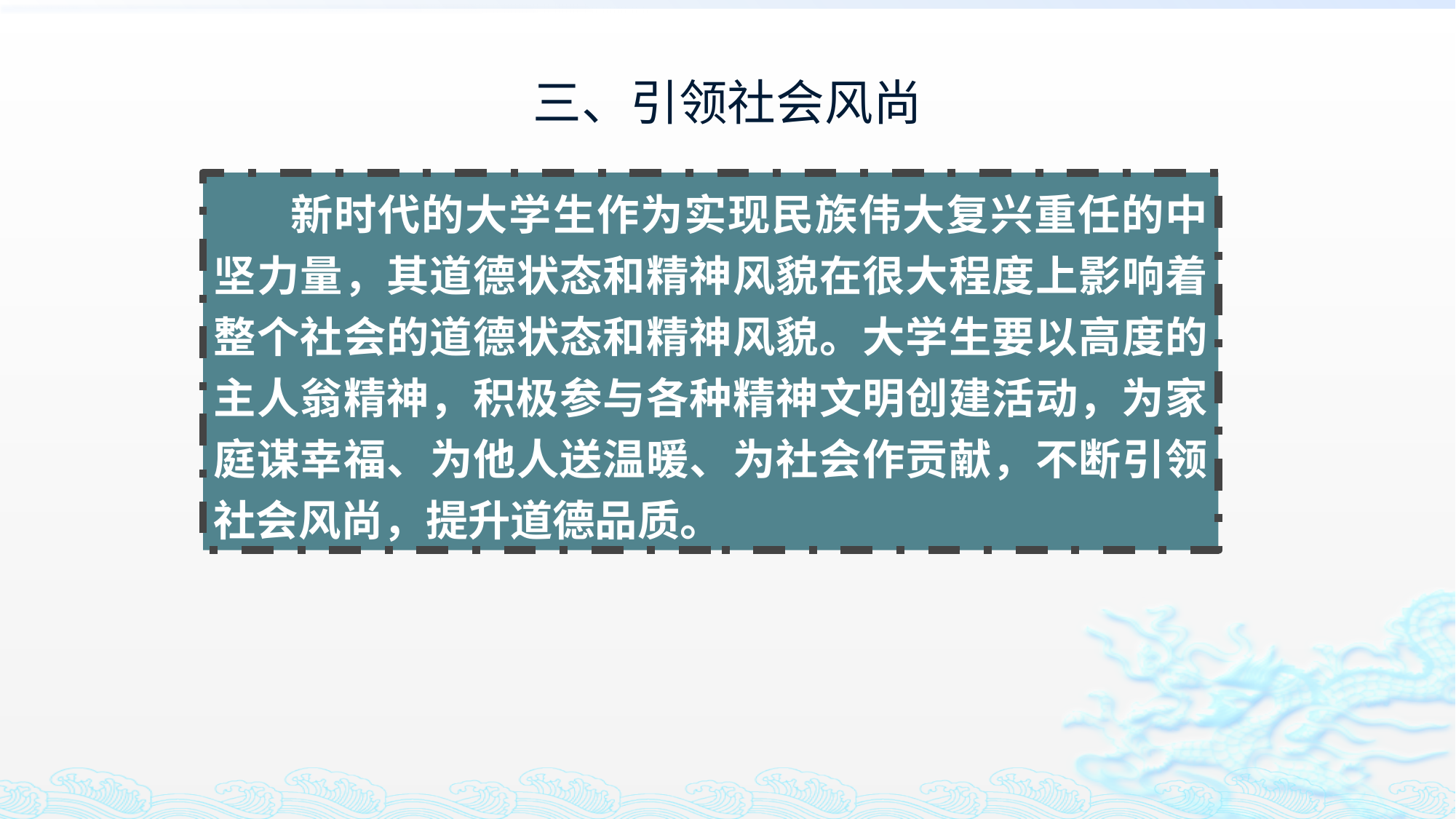

# 三、引领社会风尚
       新时代的大学生作为实现民族伟大复兴重任的中坚力量，其道德状态和精神风貌在很大程度上影响着整个社会的道德状态和精神风貌。大学生要以高度的主人翁精神，积极参与各种精神文明创建活动，为家庭谋幸福、为他人送温暖、为社会作贡献，不断引领社会风尚，提升道德品质。